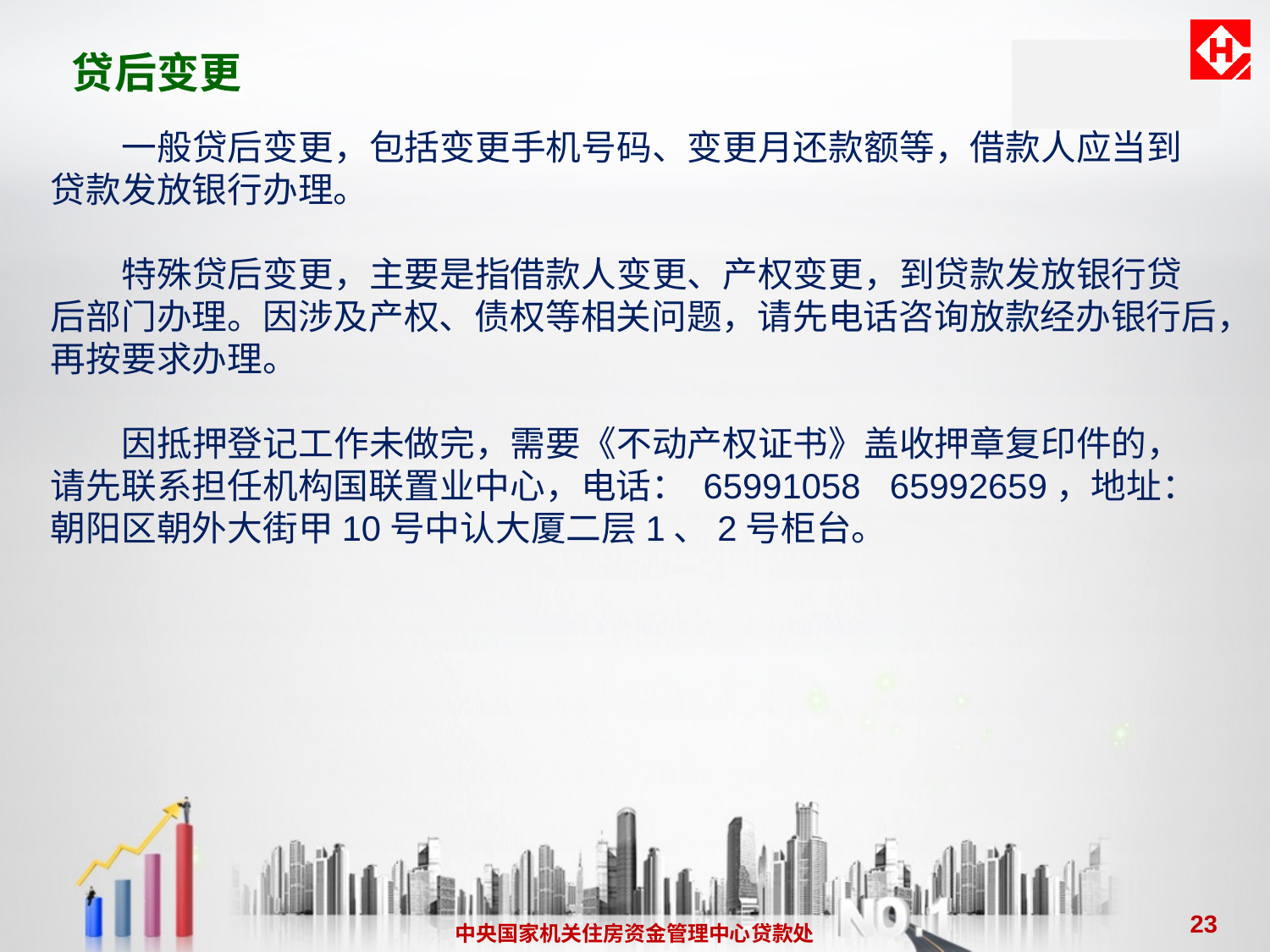

贷后变更
        一般贷后变更，包括变更手机号码、变更月还款额等，借款人应当到
贷款发放银行办理。

        特殊贷后变更，主要是指借款人变更、产权变更，到贷款发放银行贷
后部门办理。因涉及产权、债权等相关问题，请先电话咨询放款经办银行后，
再按要求办理。

        因抵押登记工作未做完，需要《不动产权证书》盖收押章复印件的，
请先联系担任机构国联置业中心，电话： 65991058   65992659，地址：
朝阳区朝外大街甲10号中认大厦二层1、2号柜台。

23
中央国家机关住房资金管理中心贷款处